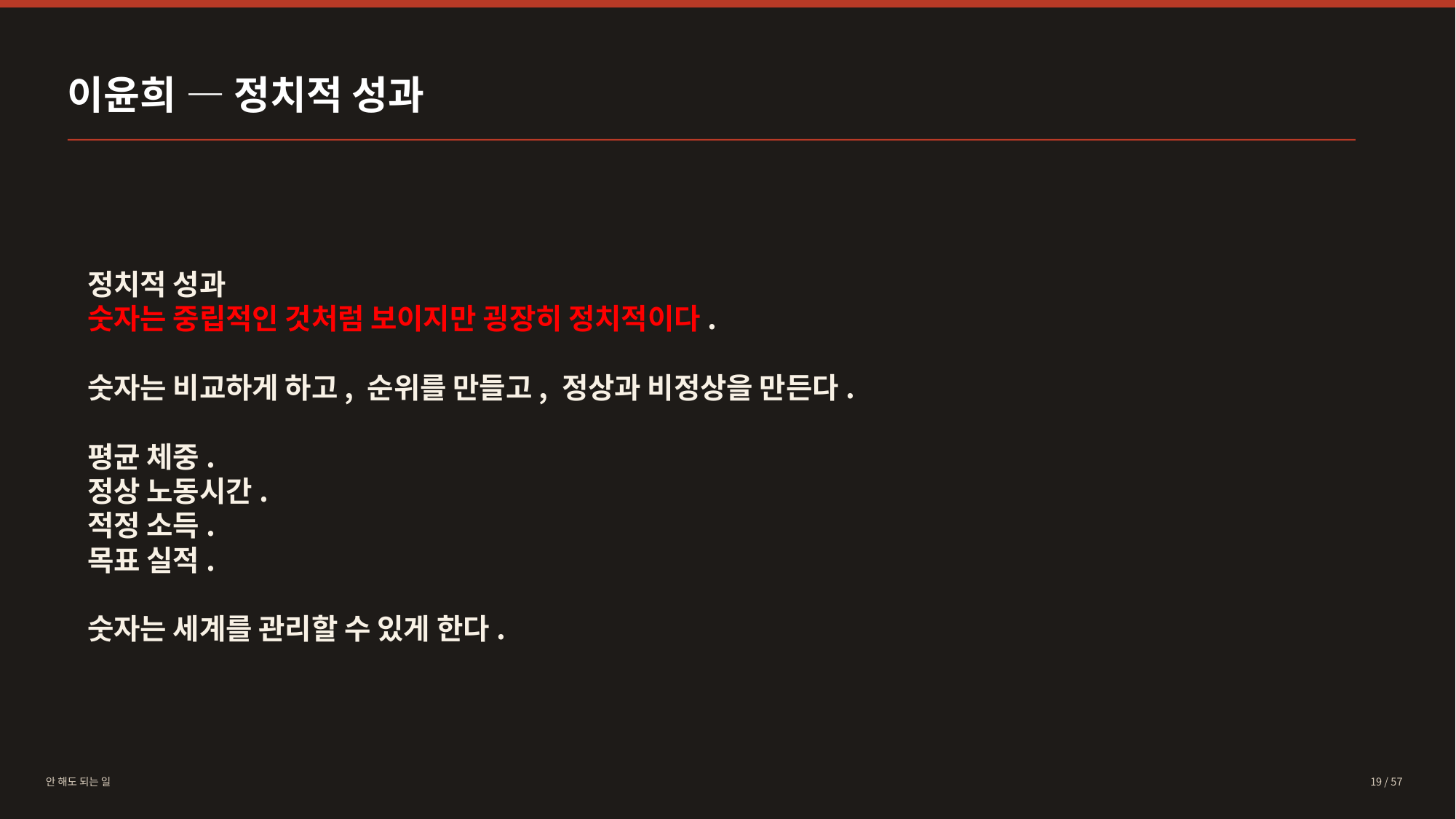

이윤희 — 정치적 성과

정치적 성과
숫자는 중립적인 것처럼 보이지만 굉장히 정치적이다.

숫자는 비교하게 하고, 순위를 만들고, 정상과 비정상을 만든다.

평균 체중.
정상 노동시간.
적정 소득.
목표 실적.

숫자는 세계를 관리할 수 있게 한다.
안 해도 되는 일
19 / 57